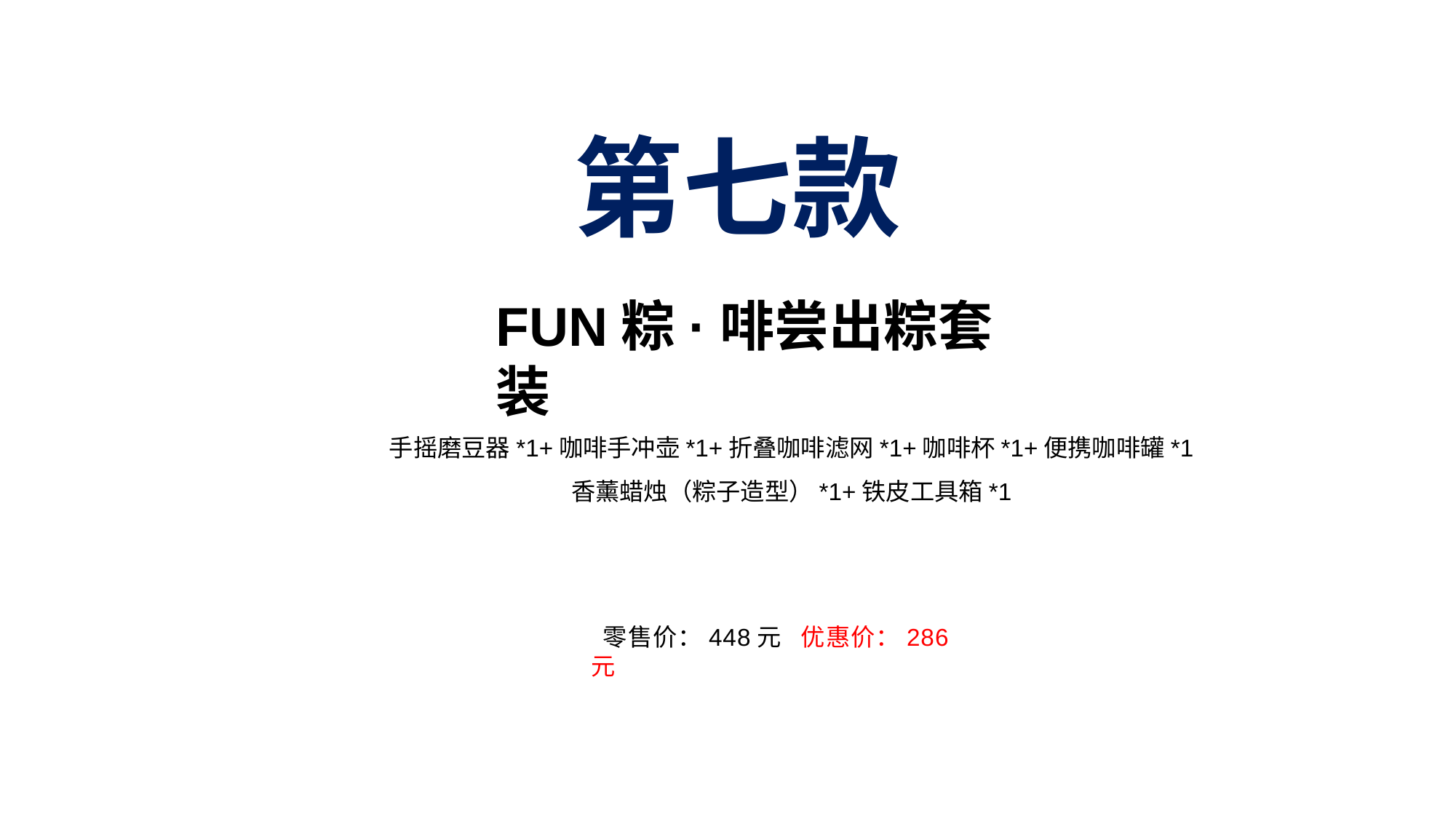

第七款
FUN粽·啡尝出粽套装
手摇磨豆器*1+咖啡手冲壶*1+折叠咖啡滤网*1+咖啡杯*1+便携咖啡罐*1
香薰蜡烛（粽子造型）*1+铁皮工具箱*1
 零售价：448元   优惠价：286元